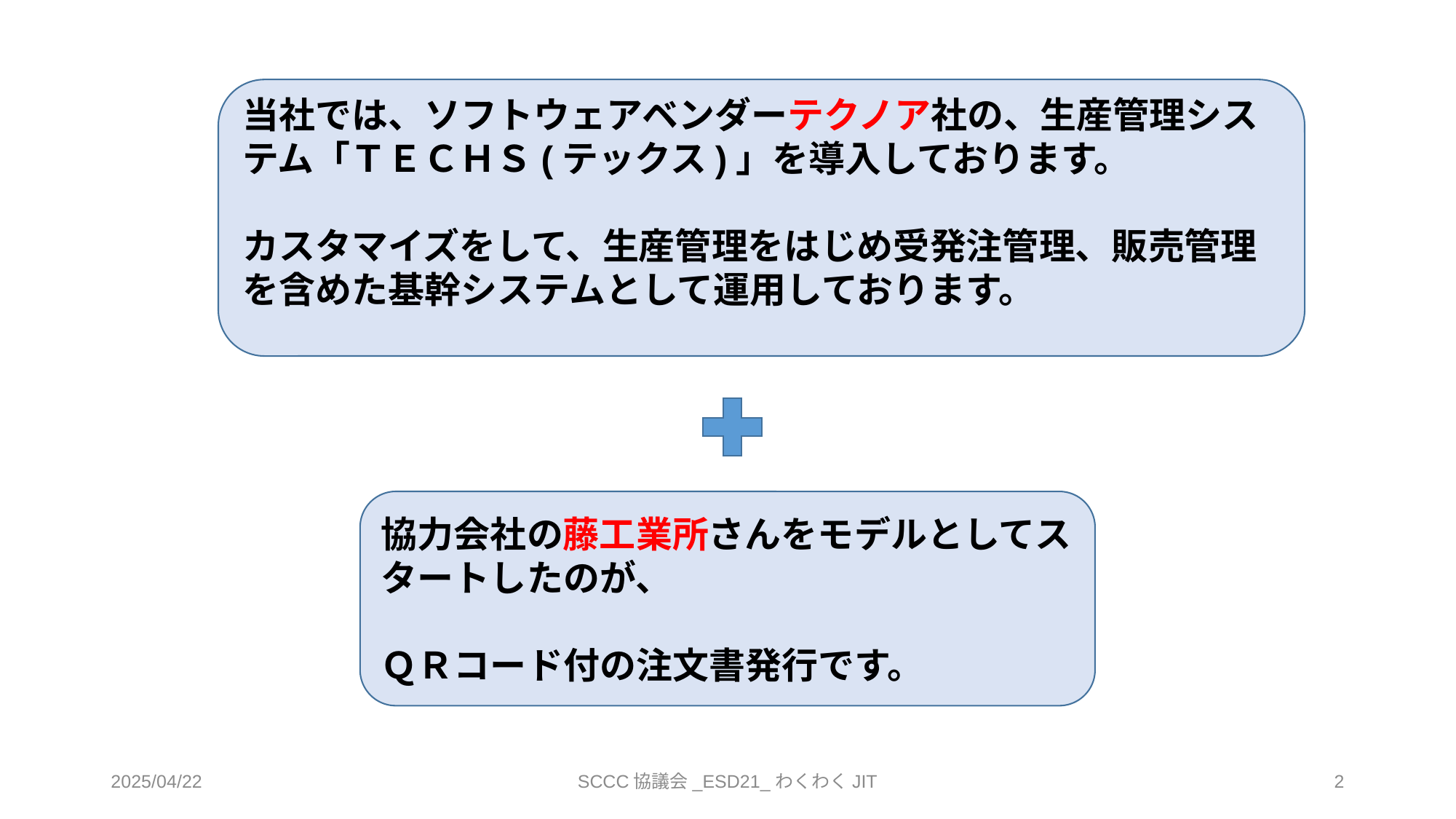

当社では、ソフトウェアベンダーテクノア社の、生産管理システム「ＴＥＣＨＳ(テックス)」を導入しております。

カスタマイズをして、生産管理をはじめ受発注管理、販売管理を含めた基幹システムとして運用しております。

協力会社の藤工業所さんをモデルとしてスタートしたのが、

ＱＲコード付の注文書発行です。
2025/04/22
SCCC協議会_ESD21_わくわくJIT
2